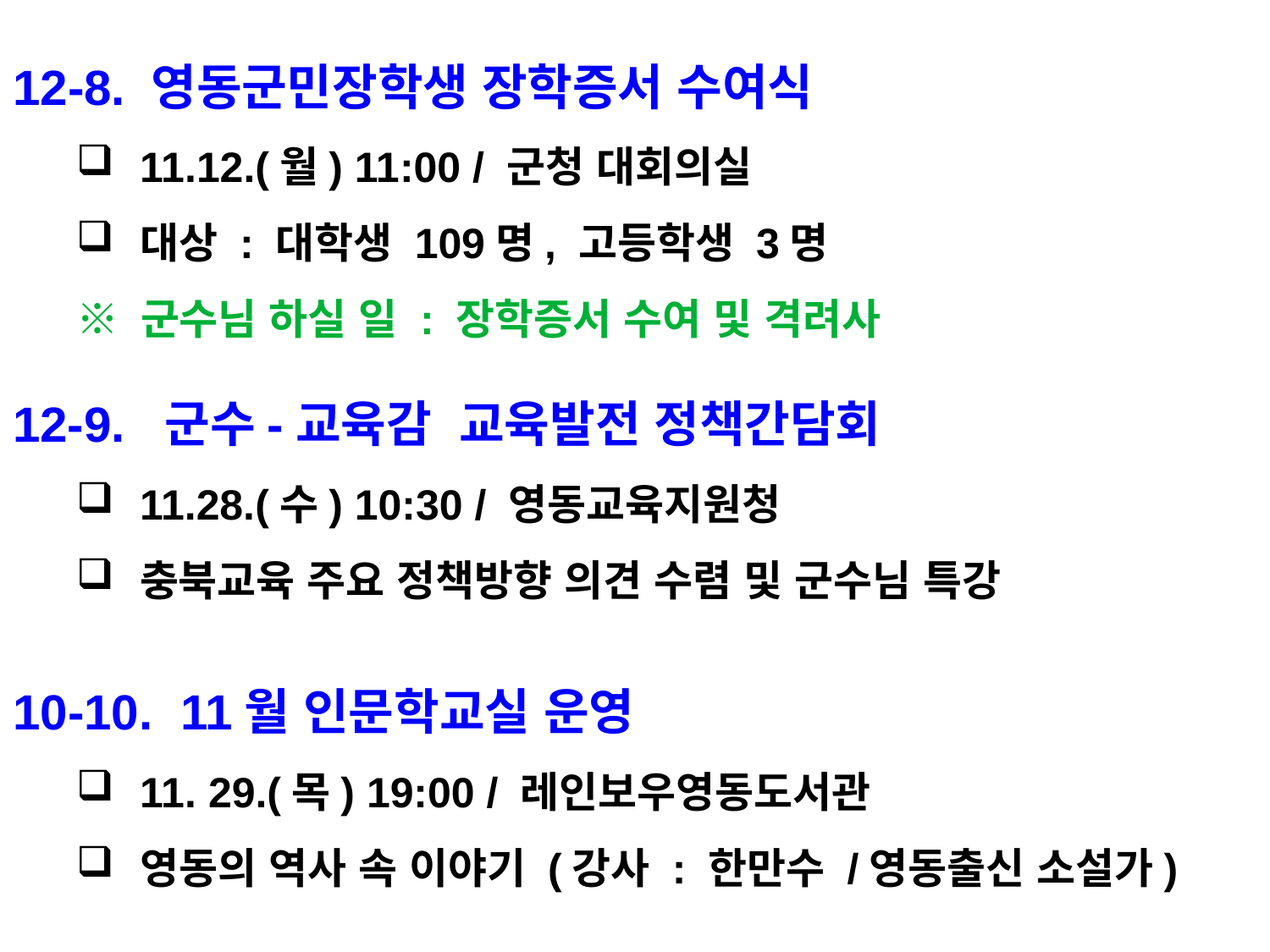

12-8. 영동군민장학생 장학증서 수여식
11.12.(월) 11:00 / 군청 대회의실
대상 : 대학생 109명, 고등학생 3명
※ 군수님 하실 일 : 장학증서 수여 및 격려사
12-9.  군수-교육감  교육발전 정책간담회
11.28.(수) 10:30 / 영동교육지원청
충북교육 주요 정책방향 의견 수렴 및 군수님 특강

10-10.  11월 인문학교실 운영
11. 29.(목) 19:00 / 레인보우영동도서관
영동의 역사 속 이야기 (강사 : 한만수 /영동출신 소설가)